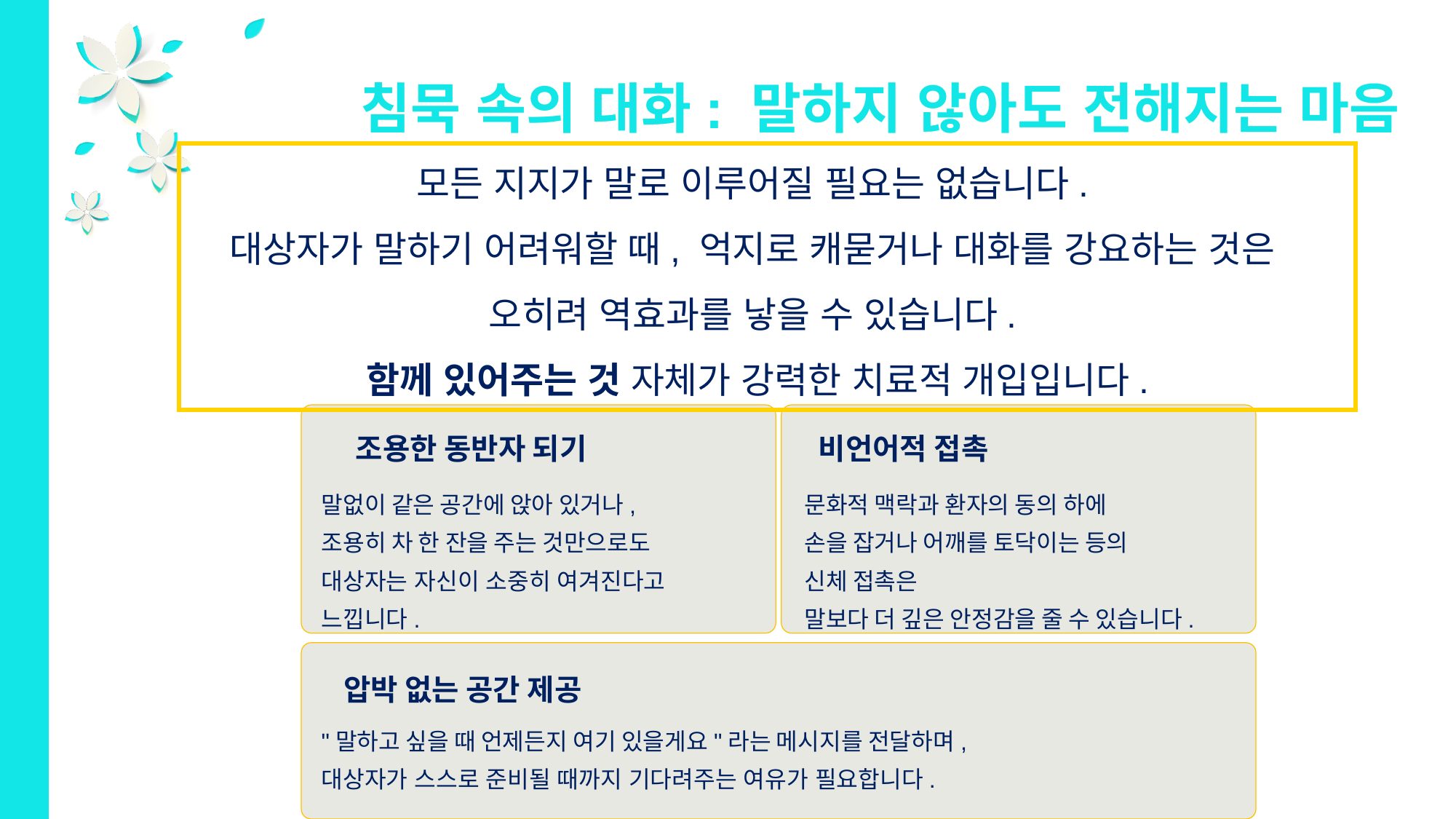

침묵 속의 대화: 말하지 않아도 전해지는 마음
모든 지지가 말로 이루어질 필요는 없습니다.
대상자가 말하기 어려워할 때, 억지로 캐묻거나 대화를 강요하는 것은
오히려 역효과를 낳을 수 있습니다.
함께 있어주는 것 자체가 강력한 치료적 개입입니다.

조용한 동반자 되기
비언어적 접촉
말없이 같은 공간에 앉아 있거나,
조용히 차 한 잔을 주는 것만으로도
대상자는 자신이 소중히 여겨진다고 느낍니다.
문화적 맥락과 환자의 동의 하에
손을 잡거나 어깨를 토닥이는 등의
신체 접촉은
말보다 더 깊은 안정감을 줄 수 있습니다.

압박 없는 공간 제공
"말하고 싶을 때 언제든지 여기 있을게요"라는 메시지를 전달하며,
대상자가 스스로 준비될 때까지 기다려주는 여유가 필요합니다.